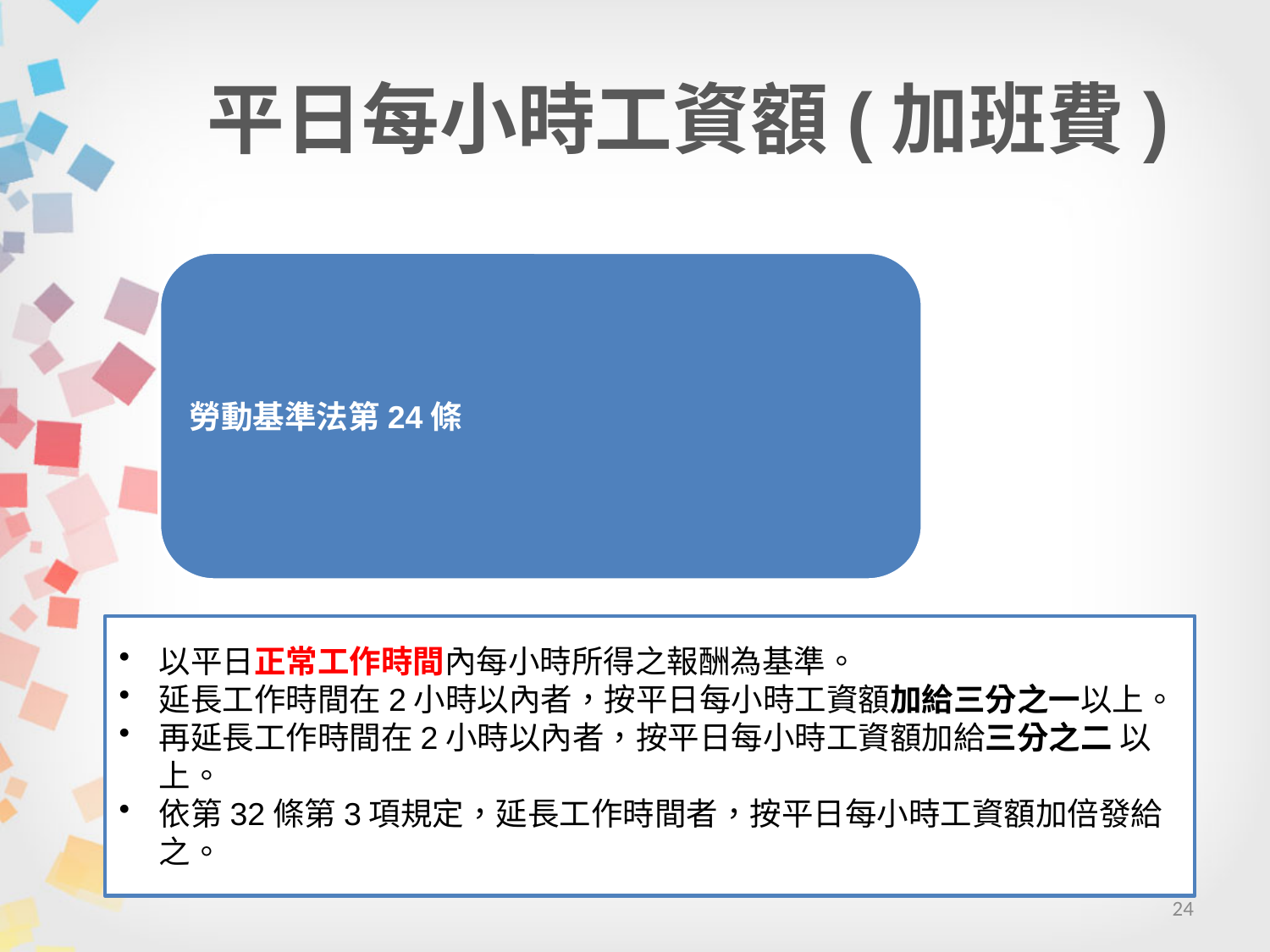

# 平日每小時工資額(加班費)
勞動基準法第24條
以平日正常工作時間內每小時所得之報酬為基準。
延長工作時間在2小時以內者，按平日每小時工資額加給三分之一以上。
再延長工作時間在2小時以內者，按平日每小時工資額加給三分之二 以上。
依第32條第3項規定，延長工作時間者，按平日每小時工資額加倍發給之。

24